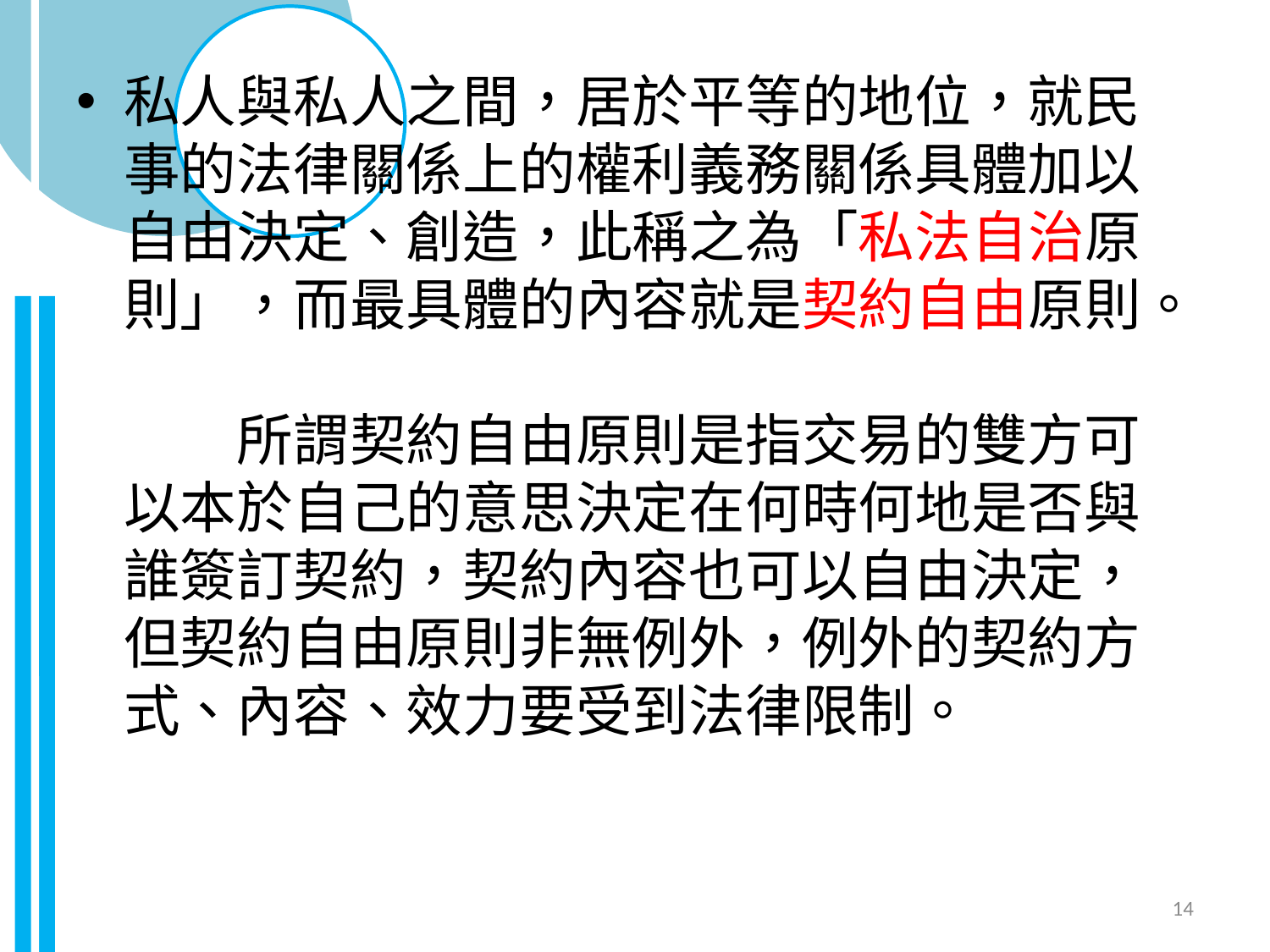

#
私人與私人之間，居於平等的地位，就民事的法律關係上的權利義務關係具體加以自由決定、創造，此稱之為「私法自治原則」，而最具體的內容就是契約自由原則。
　　所謂契約自由原則是指交易的雙方可以本於自己的意思決定在何時何地是否與誰簽訂契約，契約內容也可以自由決定，但契約自由原則非無例外，例外的契約方式、內容、效力要受到法律限制。
14